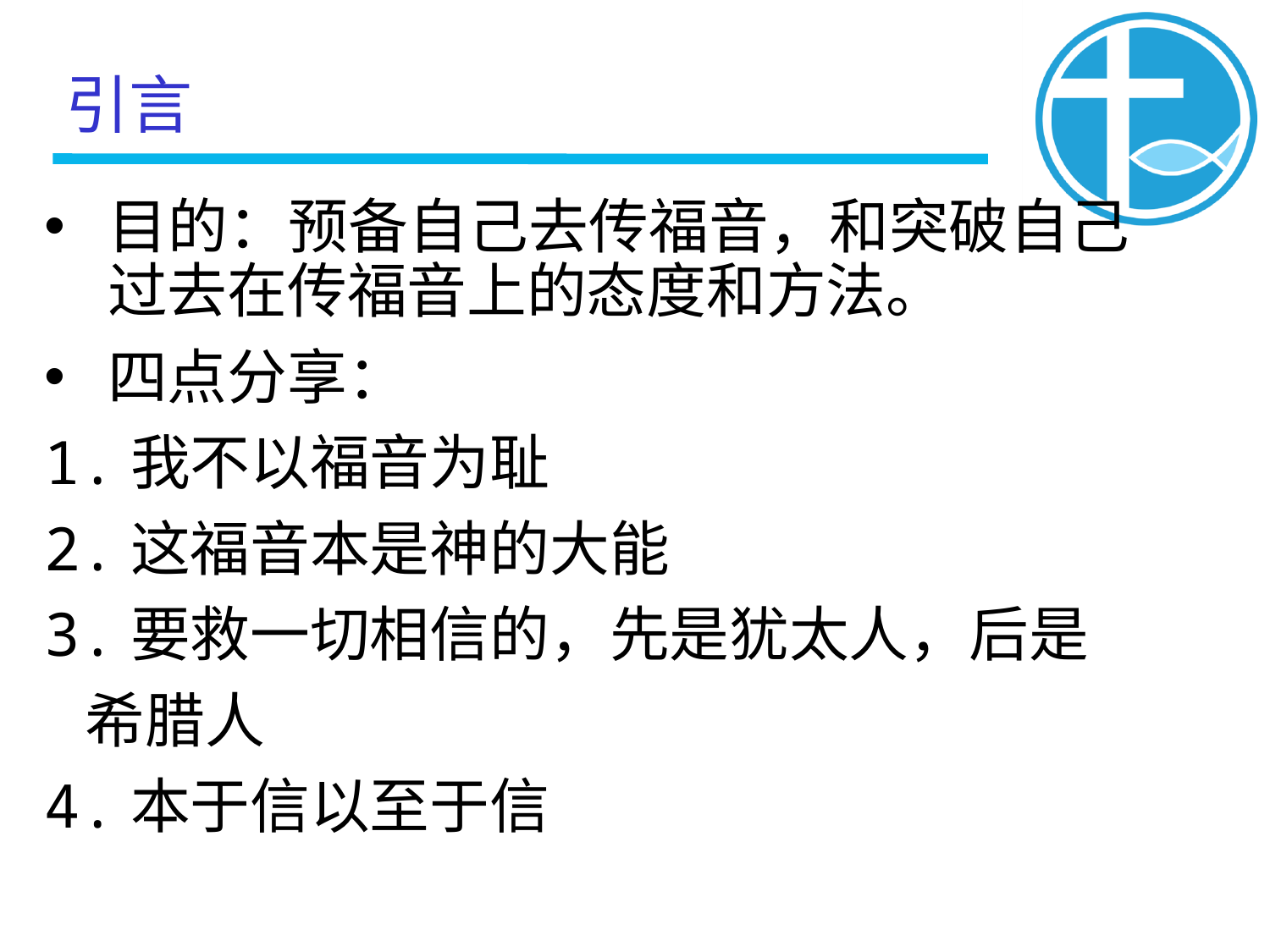

引言
目的：预备自己去传福音，和突破自己过去在传福音上的态度和方法。
四点分享：
1.我不以福音为耻
2.这福音本是神的大能
3.要救一切相信的，先是犹太人，后是
  希腊人
4.本于信以至于信